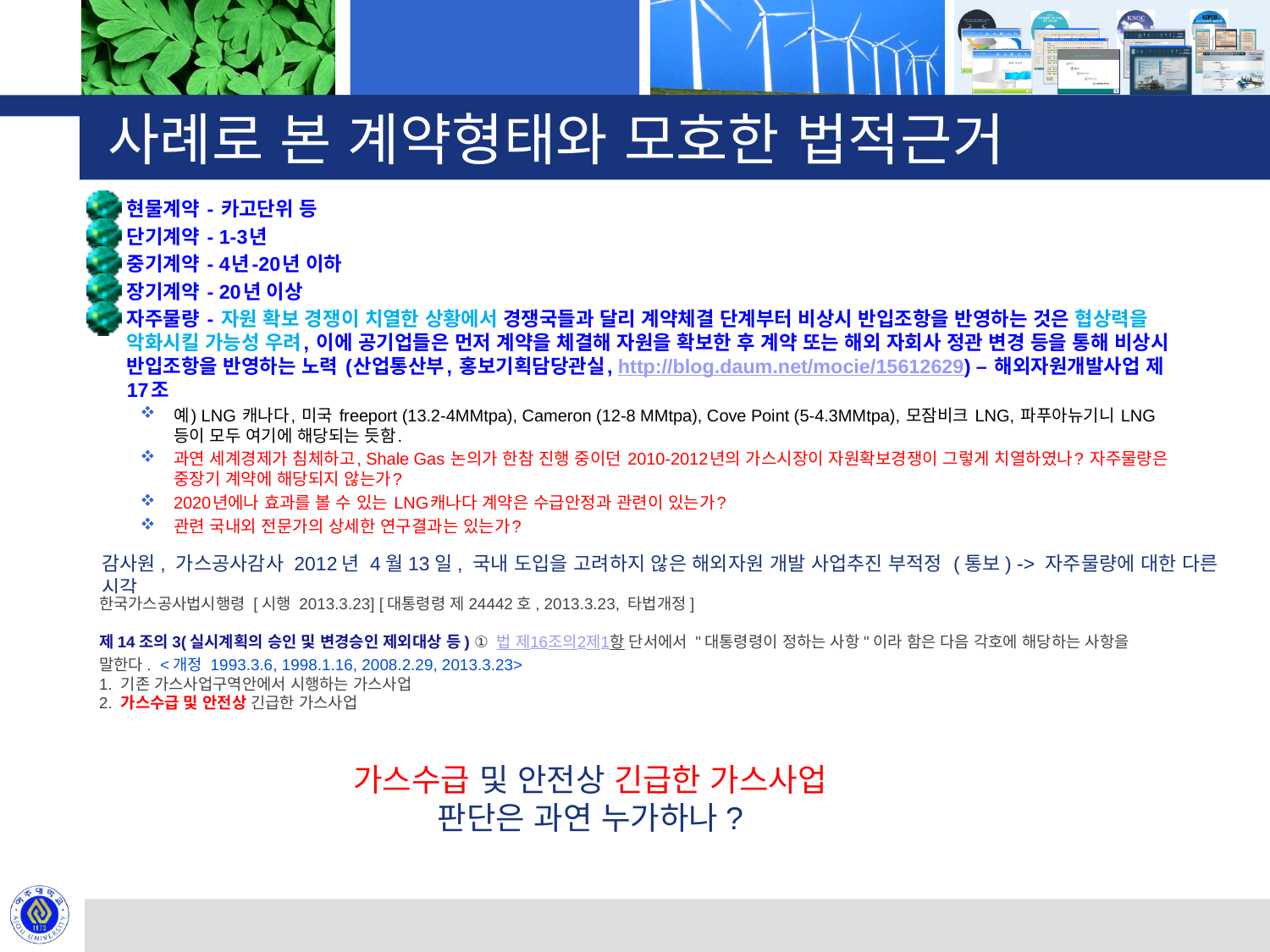

# 사례로 본 계약형태와 모호한 법적근거
현물계약 - 카고단위 등
단기계약 - 1-3년
중기계약 - 4년-20년 이하
장기계약 - 20년 이상
자주물량 - 자원 확보 경쟁이 치열한 상황에서 경쟁국들과 달리 계약체결 단계부터 비상시 반입조항을 반영하는 것은 협상력을 악화시킬 가능성 우려, 이에 공기업들은 먼저 계약을 체결해 자원을 확보한 후 계약 또는 해외 자회사 정관 변경 등을 통해 비상시 반입조항을 반영하는 노력 (산업통산부, 홍보기획담당관실, http://blog.daum.net/mocie/15612629) – 해외자원개발사업 제17조
예) LNG 캐나다, 미국 freeport (13.2-4MMtpa), Cameron (12-8 MMtpa), Cove Point (5-4.3MMtpa), 모잠비크 LNG, 파푸아뉴기니 LNG 등이 모두 여기에 해당되는 듯함.
과연 세계경제가 침체하고, Shale Gas 논의가 한참 진행 중이던 2010-2012년의 가스시장이 자원확보경쟁이 그렇게 치열하였나? 자주물량은 중장기 계약에 해당되지 않는가?
2020년에나 효과를 볼 수 있는 LNG캐나다 계약은 수급안정과 관련이 있는가?
관련 국내외 전문가의 상세한 연구결과는 있는가?
감사원, 가스공사감사 2012년 4월13일, 국내 도입을 고려하지 않은 해외자원 개발 사업추진 부적정 (통보) -> 자주물량에 대한 다른 시각
한국가스공사법시행령 [시행 2013.3.23] [대통령령 제24442호, 2013.3.23, 타법개정]

제14조의3(실시계획의 승인 및 변경승인 제외대상 등) ① 법 제16조의2제1항 단서에서 "대통령령이 정하는 사항"이라 함은 다음 각호에 해당하는 사항을 말한다.  <개정 1993.3.6, 1998.1.16, 2008.2.29, 2013.3.23>
1. 기존 가스사업구역안에서 시행하는 가스사업
2. 가스수급 및 안전상 긴급한 가스사업
가스수급 및 안전상 긴급한 가스사업 판단은 과연 누가하나?